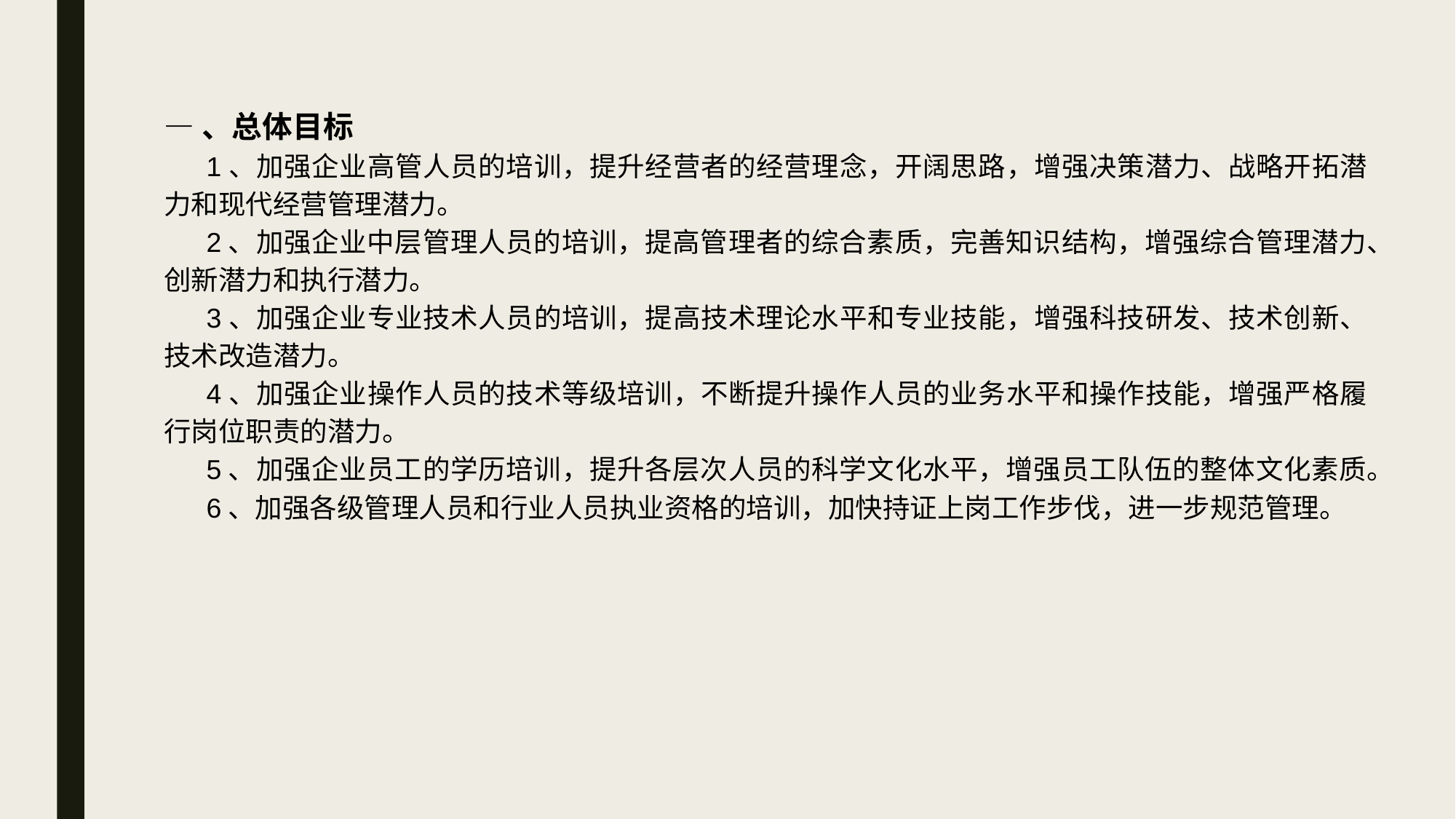

—、总体目标
1、加强企业高管人员的培训，提升经营者的经营理念，开阔思路，增强决策潜力、战略开拓潜力和现代经营管理潜力。
2、加强企业中层管理人员的培训，提高管理者的综合素质，完善知识结构，增强综合管理潜力、创新潜力和执行潜力。
3、加强企业专业技术人员的培训，提高技术理论水平和专业技能，增强科技研发、技术创新、技术改造潜力。
4、加强企业操作人员的技术等级培训，不断提升操作人员的业务水平和操作技能，增强严格履行岗位职责的潜力。
5、加强企业员工的学历培训，提升各层次人员的科学文化水平，增强员工队伍的整体文化素质。
6、加强各级管理人员和行业人员执业资格的培训，加快持证上岗工作步伐，进一步规范管理。